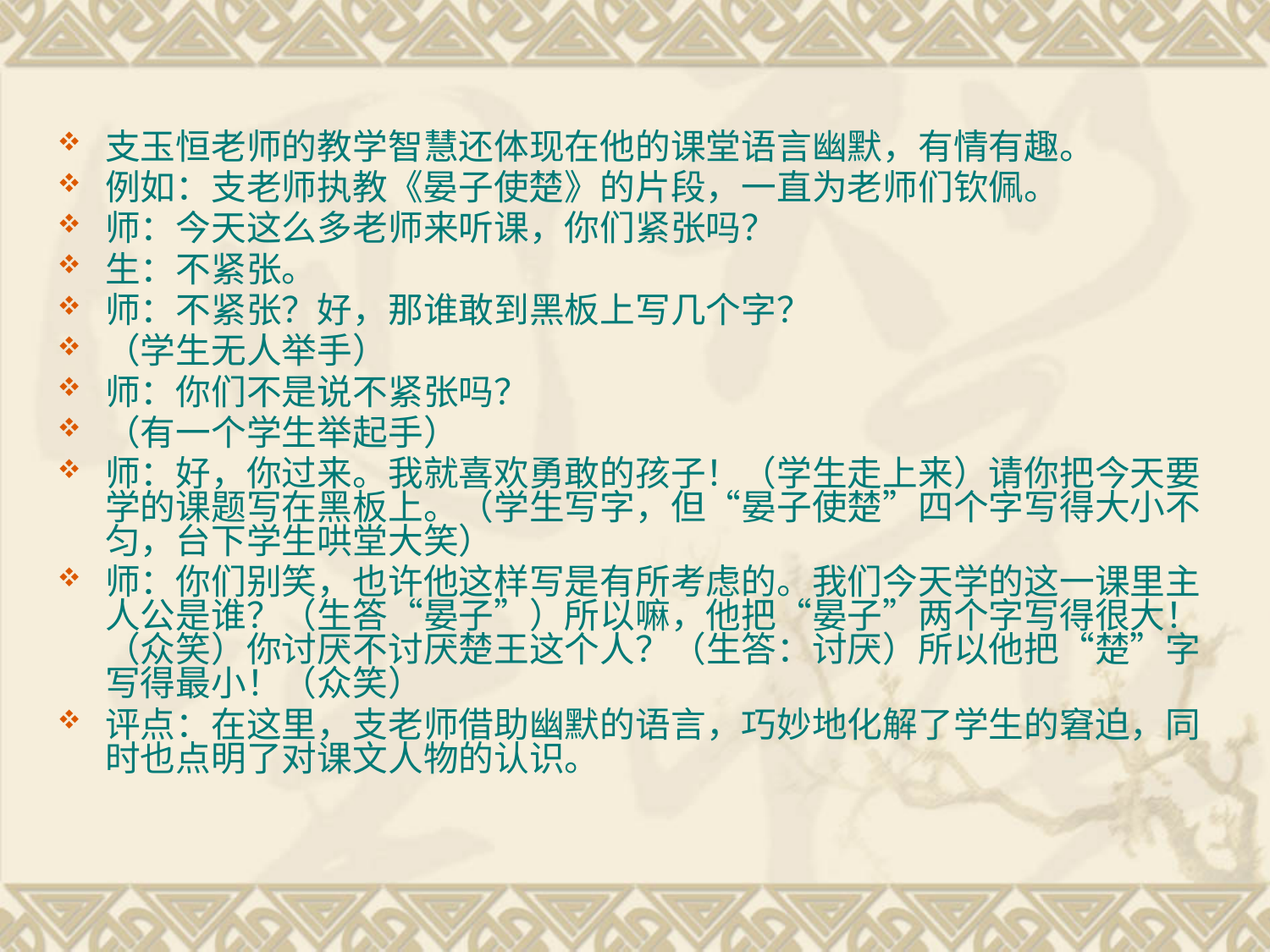

支玉恒老师的教学智慧还体现在他的课堂语言幽默，有情有趣。
例如：支老师执教《晏子使楚》的片段，一直为老师们钦佩。
师：今天这么多老师来听课，你们紧张吗？
生：不紧张。
师：不紧张？好，那谁敢到黑板上写几个字？
（学生无人举手）
师：你们不是说不紧张吗？
（有一个学生举起手）
师：好，你过来。我就喜欢勇敢的孩子！（学生走上来）请你把今天要学的课题写在黑板上。（学生写字，但“晏子使楚”四个字写得大小不匀，台下学生哄堂大笑）
师：你们别笑，也许他这样写是有所考虑的。我们今天学的这一课里主人公是谁？（生答“晏子”）所以嘛，他把“晏子”两个字写得很大！（众笑）你讨厌不讨厌楚王这个人？（生答：讨厌）所以他把“楚”字写得最小！（众笑）
评点：在这里，支老师借助幽默的语言，巧妙地化解了学生的窘迫，同时也点明了对课文人物的认识。